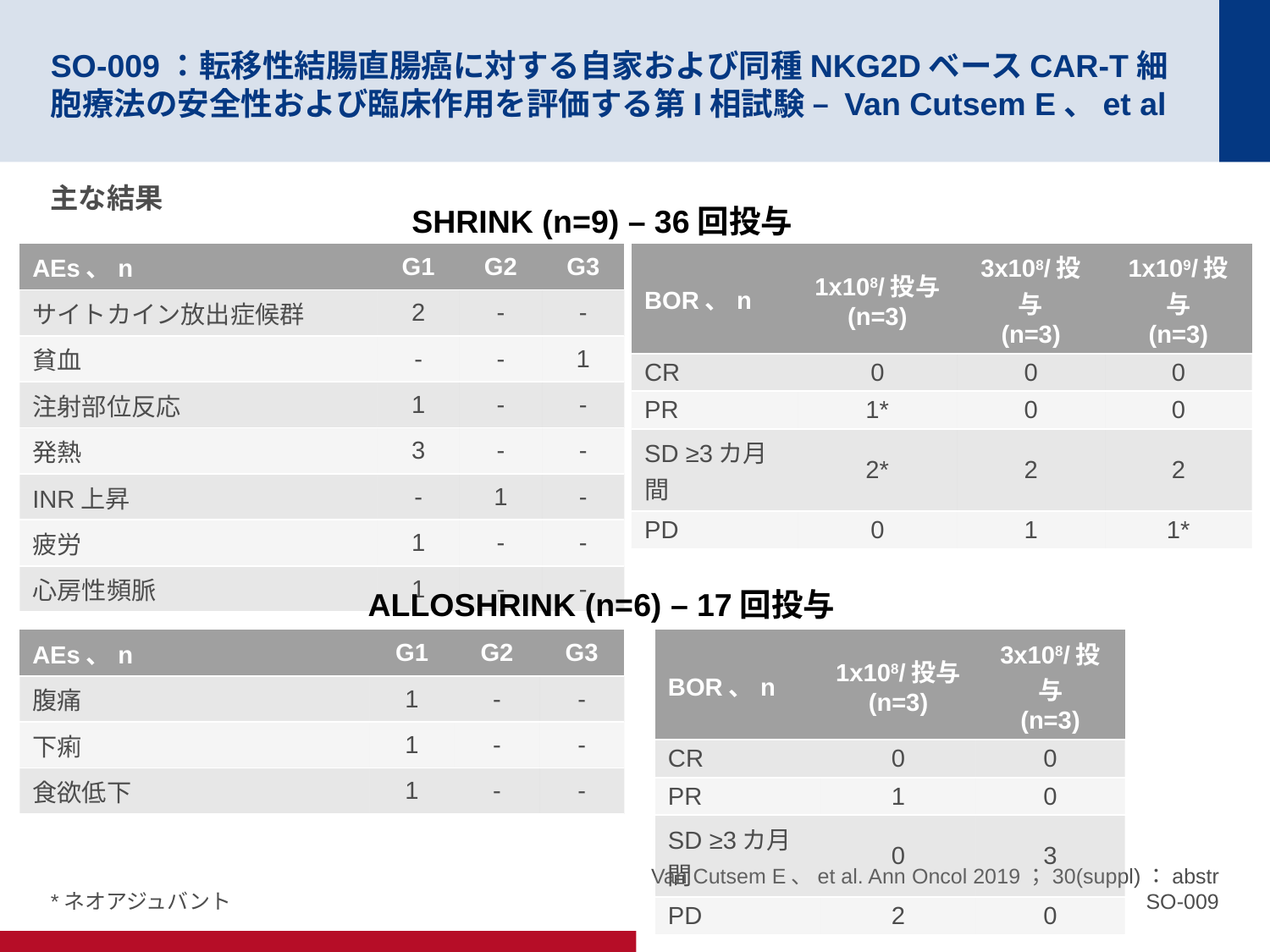

# SO-009：転移性結腸直腸癌に対する自家および同種NKG2DベースCAR-T細胞療法の安全性および臨床作用を評価する第I相試験 – Van Cutsem E、et al
主な結果

SHRINK (n=9) – 36回投与
| AEs、n | G1 | G2 | G3 |
| --- | --- | --- | --- |
| サイトカイン放出症候群 | 2 | - | - |
| 貧血 | - | - | 1 |
| 注射部位反応 | 1 | - | - |
| 発熱 | 3 | - | - |
| INR上昇 | - | 1 | - |
| 疲労 | 1 | - | - |
| 心房性頻脈 | 1 | - | - |
| BOR、n | 1x108/投与 (n=3) | 3x108/投与 (n=3) | 1x109/投与 (n=3) |
| --- | --- | --- | --- |
| CR | 0 | 0 | 0 |
| PR | 1\* | 0 | 0 |
| SD ≥3カ月間 | 2\* | 2 | 2 |
| PD | 0 | 1 | 1\* |
ALLOSHRINK (n=6) – 17回投与
| AEs、n | G1 | G2 | G3 |
| --- | --- | --- | --- |
| 腹痛 | 1 | - | - |
| 下痢 | 1 | - | - |
| 食欲低下 | 1 | - | - |
| BOR、n | 1x108/投与 (n=3) | 3x108/投与 (n=3) |
| --- | --- | --- |
| CR | 0 | 0 |
| PR | 1 | 0 |
| SD ≥3カ月間 | 0 | 3 |
| PD | 2 | 0 |
*ネオアジュバント
Van Cutsem E、et al. Ann Oncol 2019；30(suppl)：abstr SO-009